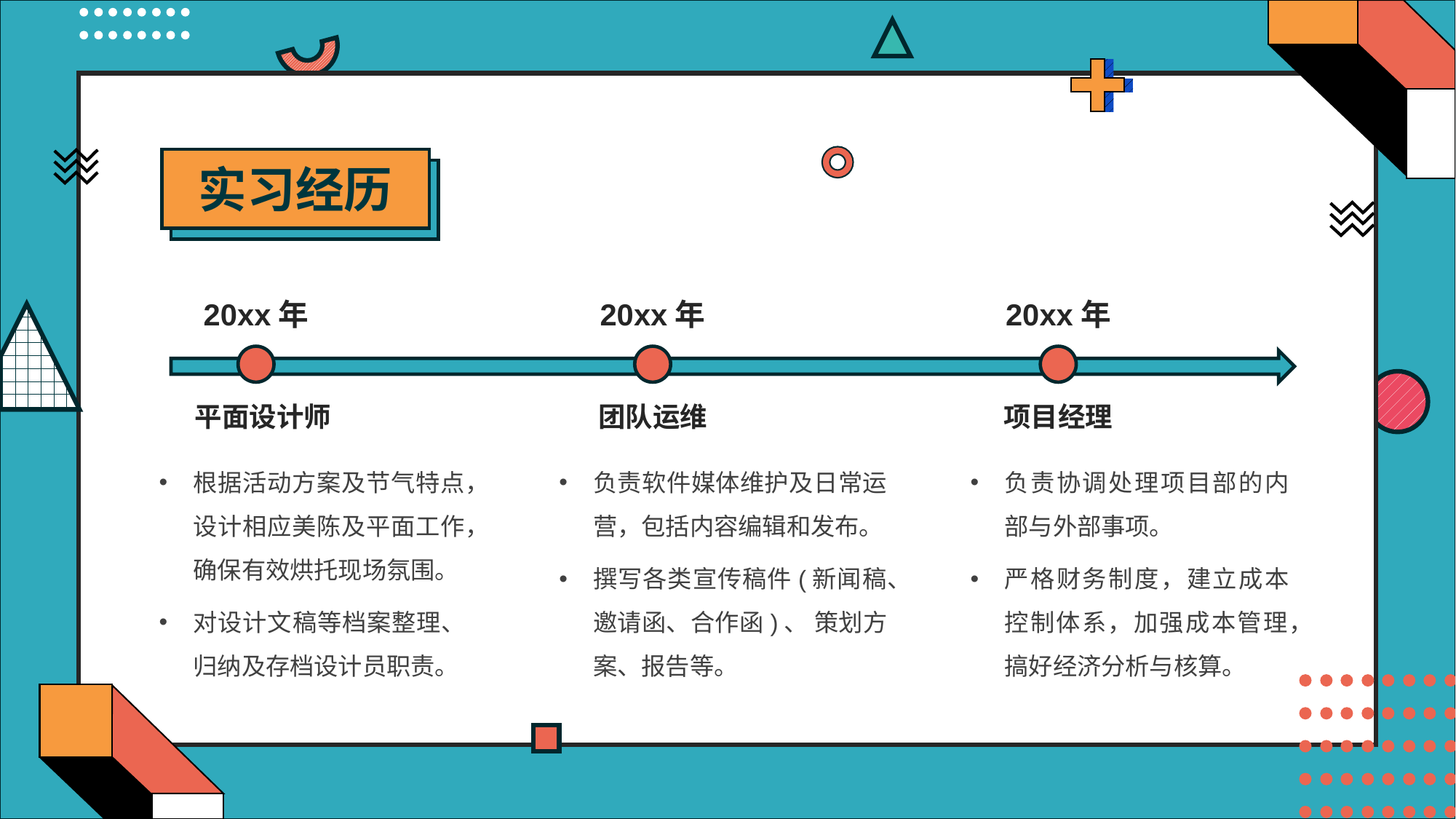

实习经历
20xx年
20xx年
20xx年

平面设计师
团队运维
项目经理
根据活动方案及节气特点，设计相应美陈及平面工作，确保有效烘托现场氛围。
对设计文稿等档案整理、归纳及存档设计员职责。
负责软件媒体维护及日常运营，包括内容编辑和发布。
撰写各类宣传稿件(新闻稿、邀请函、合作函)、 策划方案、报告等。
负责协调处理项目部的内部与外部事项。
严格财务制度，建立成本控制体系，加强成本管理，搞好经济分析与核算。